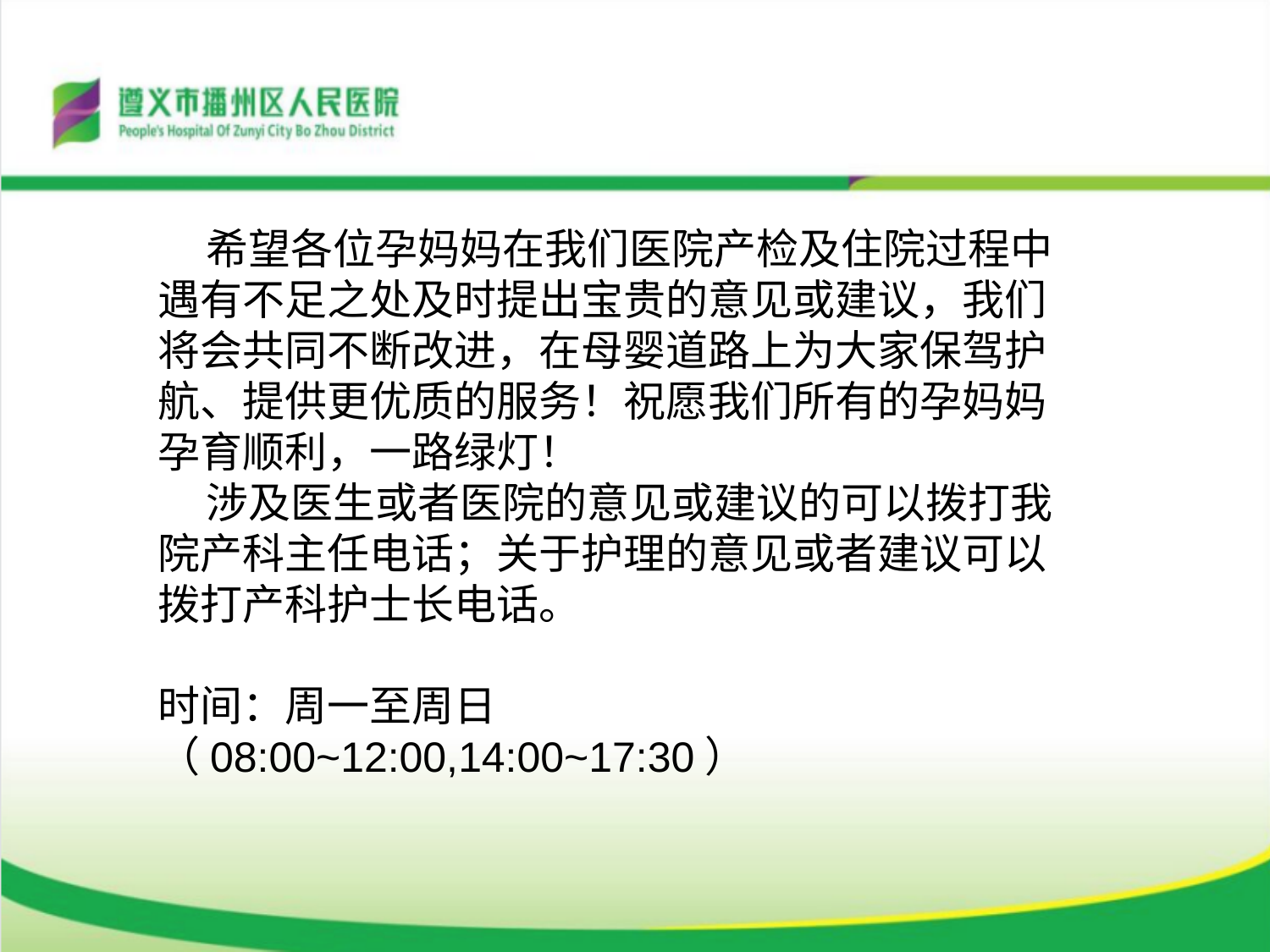

希望各位孕妈妈在我们医院产检及住院过程中遇有不足之处及时提出宝贵的意见或建议，我们将会共同不断改进，在母婴道路上为大家保驾护航、提供更优质的服务！祝愿我们所有的孕妈妈孕育顺利，一路绿灯！
    涉及医生或者医院的意见或建议的可以拨打我院产科主任电话；关于护理的意见或者建议可以拨打产科护士长电话。

时间：周一至周日 （08:00~12:00,14:00~17:30）